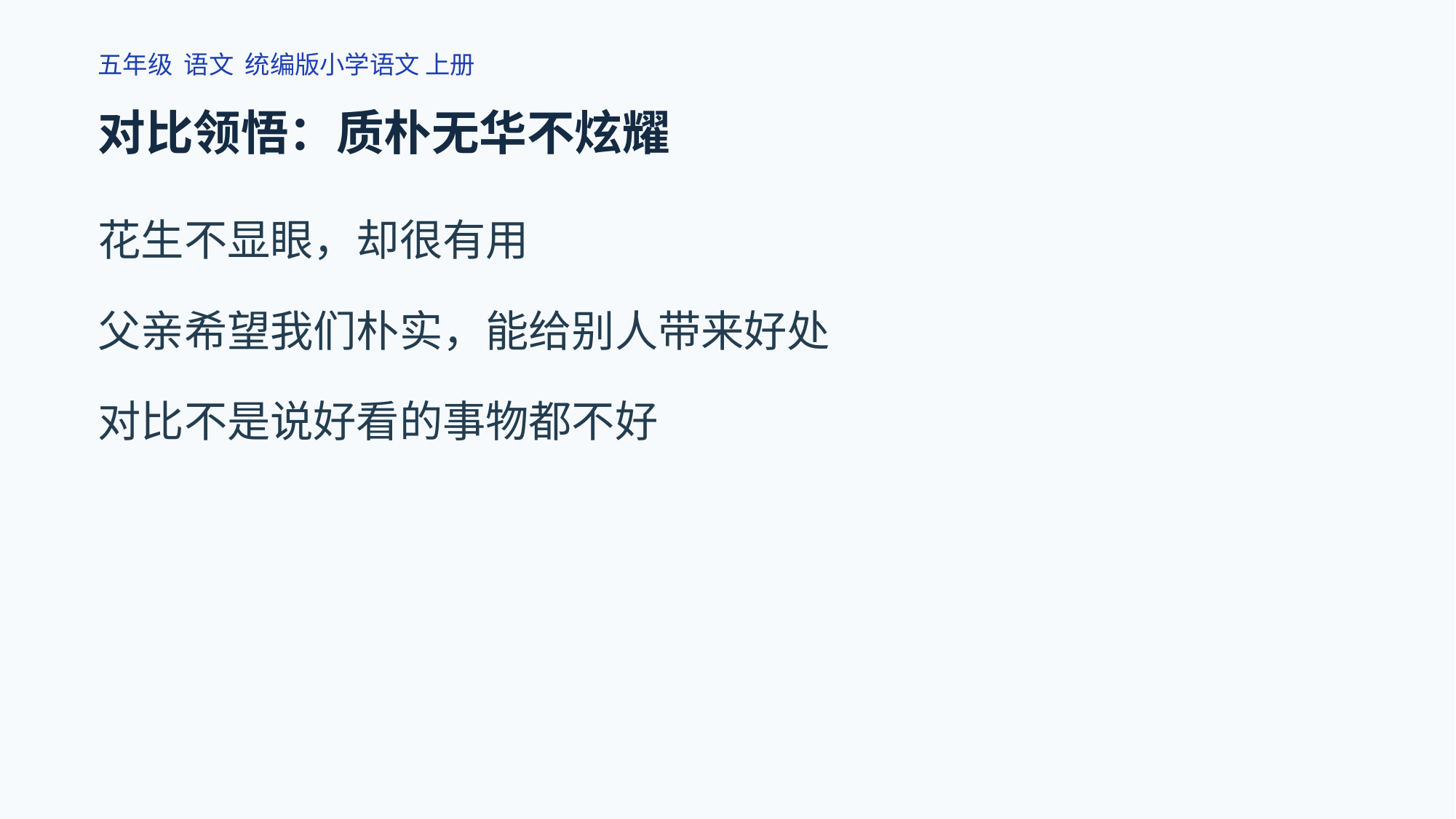

五年级  语文  统编版小学语文 上册
对比领悟：质朴无华不炫耀
花生不显眼，却很有用
父亲希望我们朴实，能给别人带来好处
对比不是说好看的事物都不好